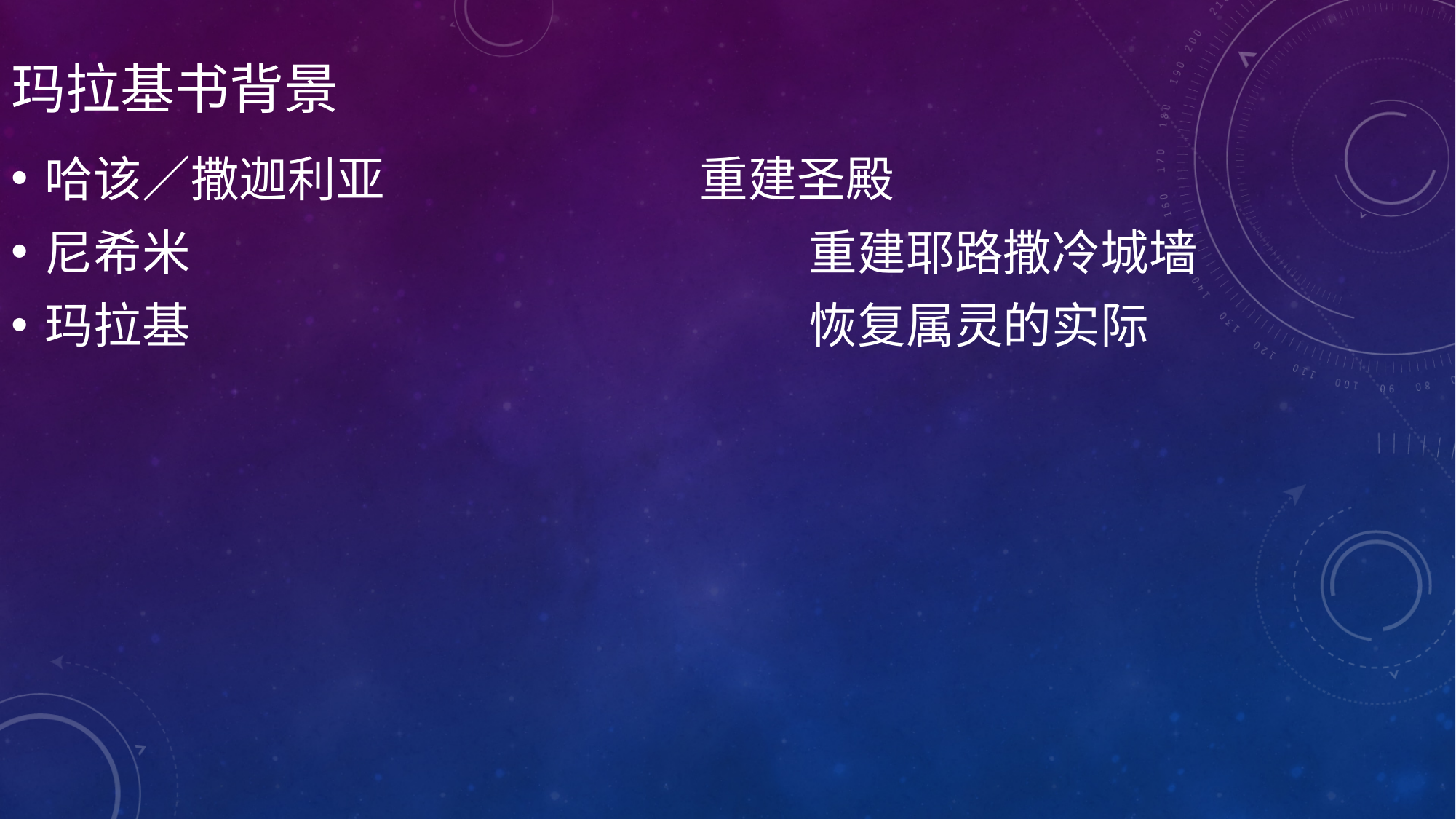

# 玛拉基书背景
哈该／撒迦利亚			重建圣殿
尼希米						重建耶路撒冷城墙
玛拉基						恢复属灵的实际